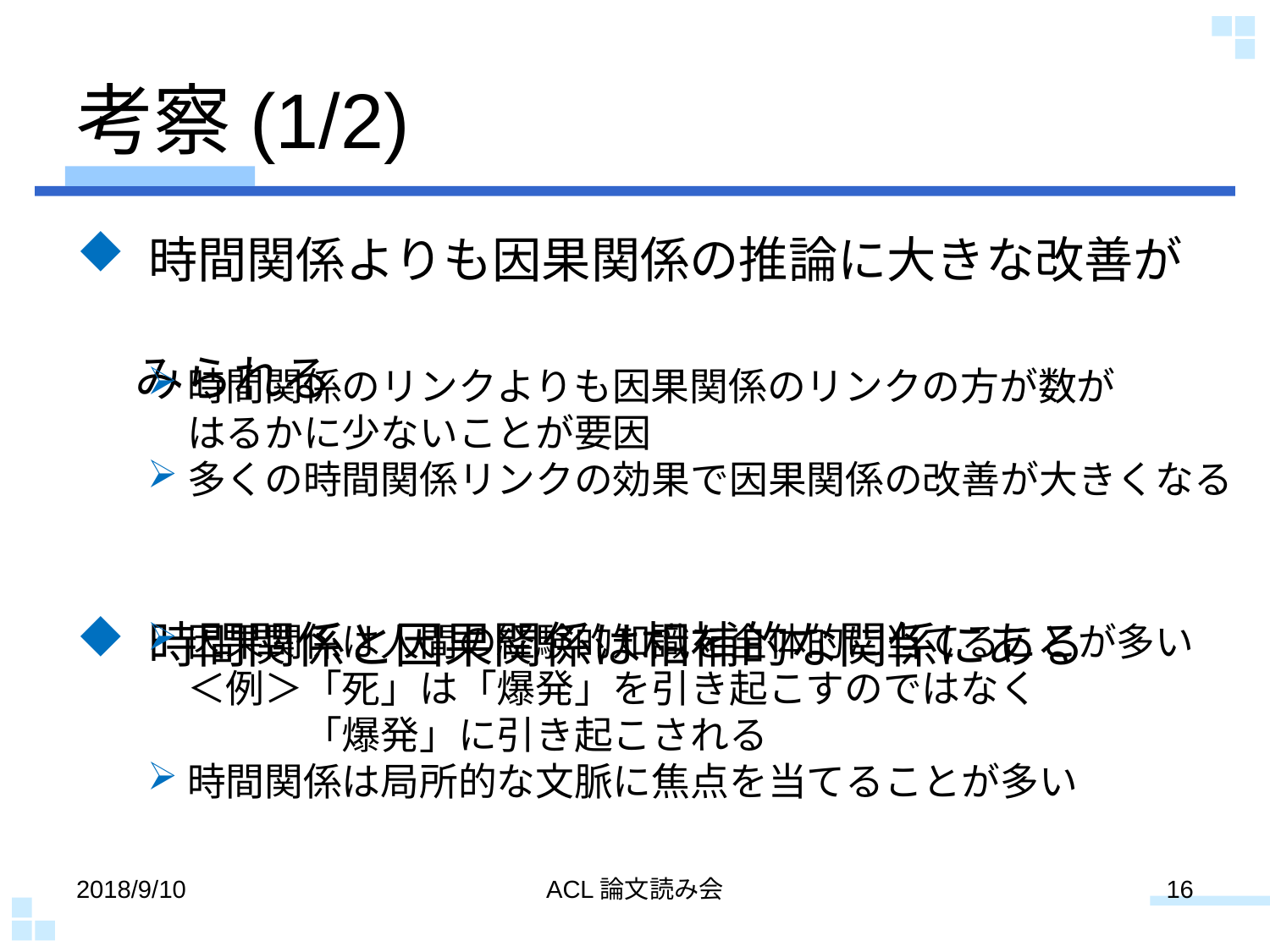

# 考察(1/2)
 時間関係よりも因果関係の推論に大きな改善が
 みられる

 時間関係と因果関係は相補的な関係にある
時間関係のリンクよりも因果関係のリンクの方が数が
はるかに少ないことが要因
多くの時間関係リンクの効果で因果関係の改善が大きくなる
因果関係は人間の経験的知識を全体的に当てることが多い
＜例＞「死」は「爆発」を引き起こすのではなく　
　　　「爆発」に引き起こされる
時間関係は局所的な文脈に焦点を当てることが多い
2018/9/10
ACL論文読み会
16